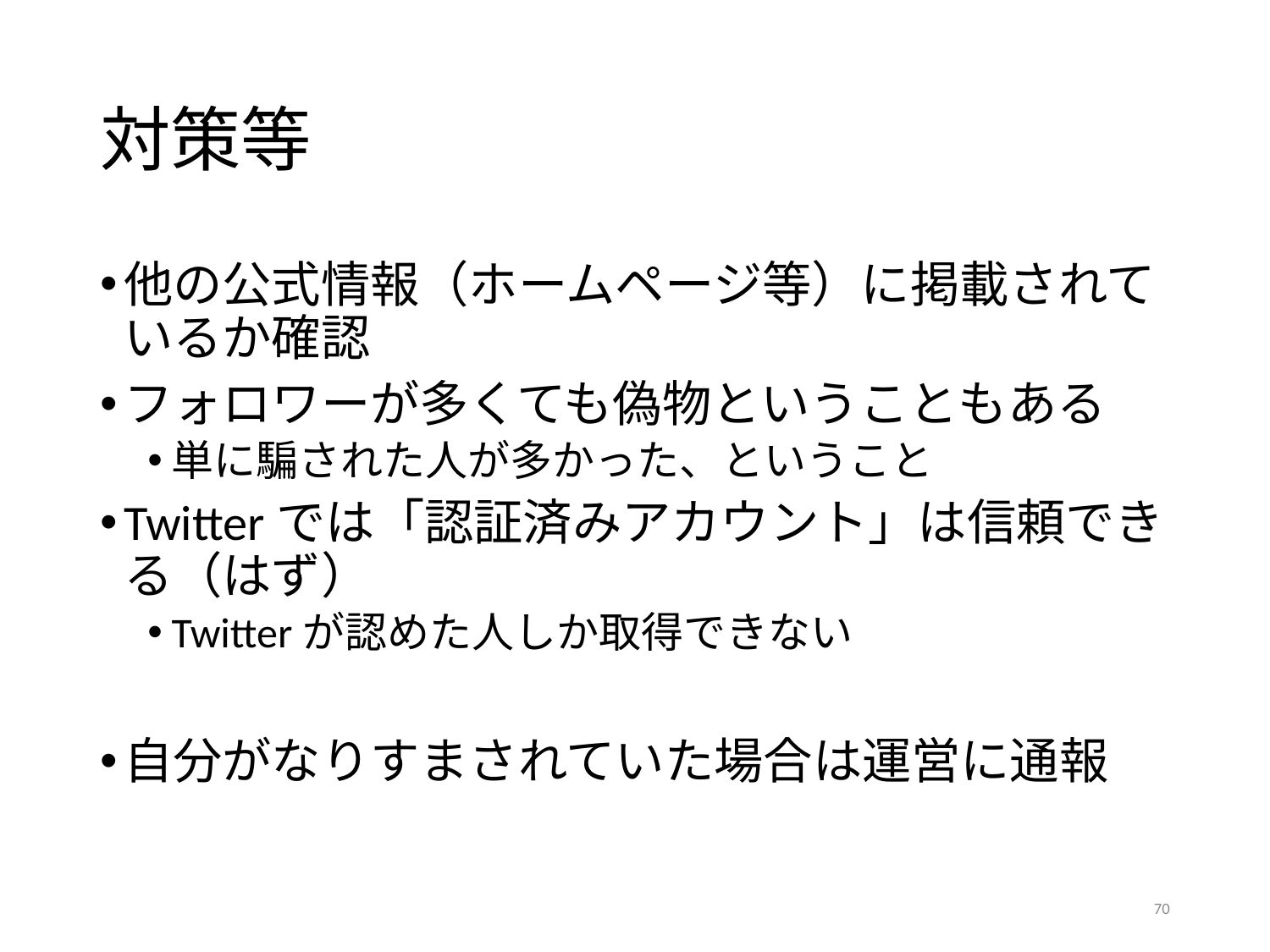

# 対策等
他の公式情報（ホームページ等）に掲載されているか確認
フォロワーが多くても偽物ということもある
単に騙された人が多かった、ということ
Twitterでは「認証済みアカウント」は信頼できる（はず）
Twitterが認めた人しか取得できない

自分がなりすまされていた場合は運営に通報
70